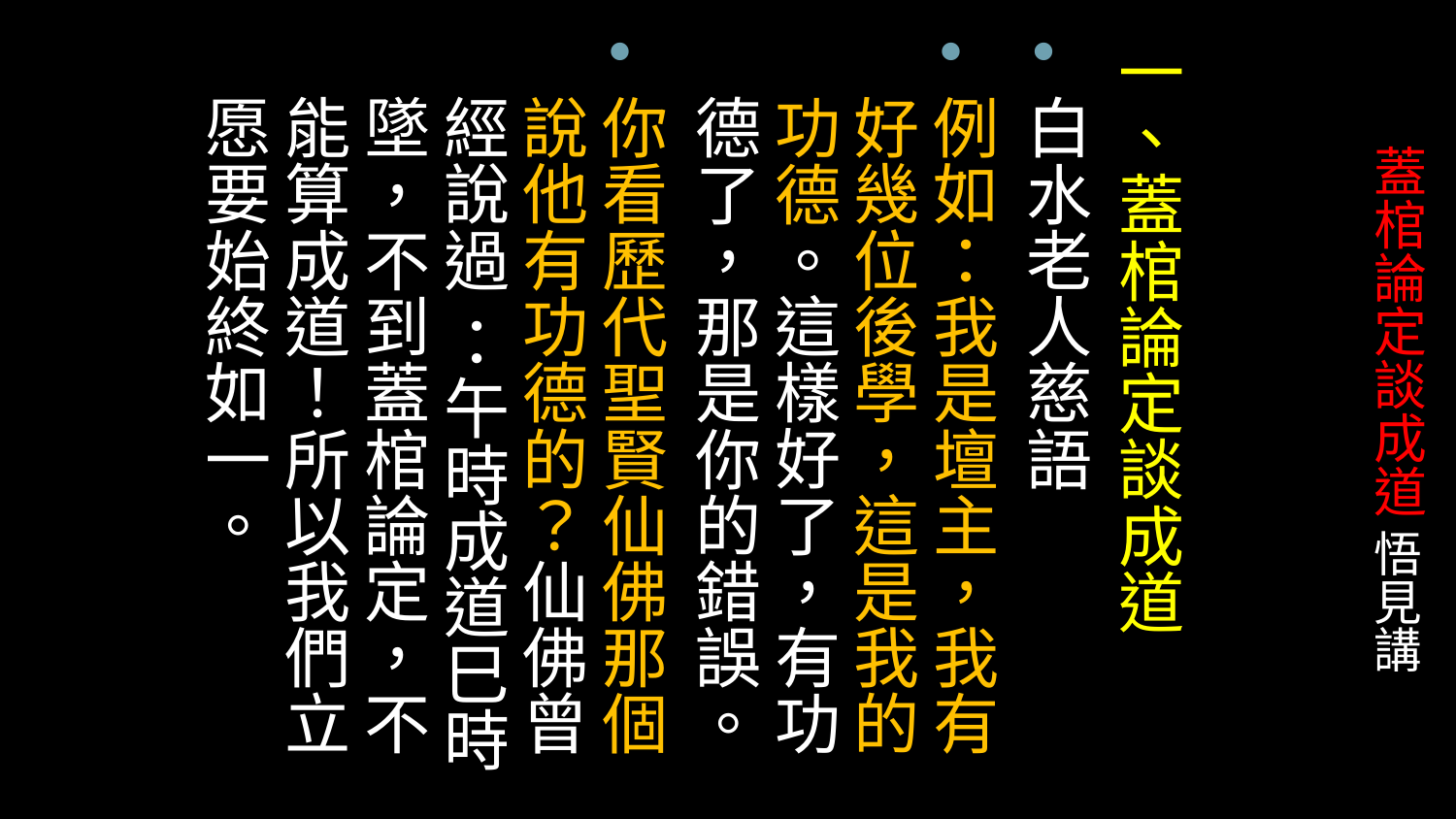

一、蓋棺論定談成道
白水老人慈語
例如：我是壇主，我有好幾位後學，這是我的功德。這樣好了，有功德了，那是你的錯誤。
你看歷代聖賢仙佛那個說他有功德的？仙佛曾經說過 ：午時成道巳時墜，不到蓋棺論定，不能算成道！所以我們立愿要始終如一。

# 蓋棺論定談成道 悟見講